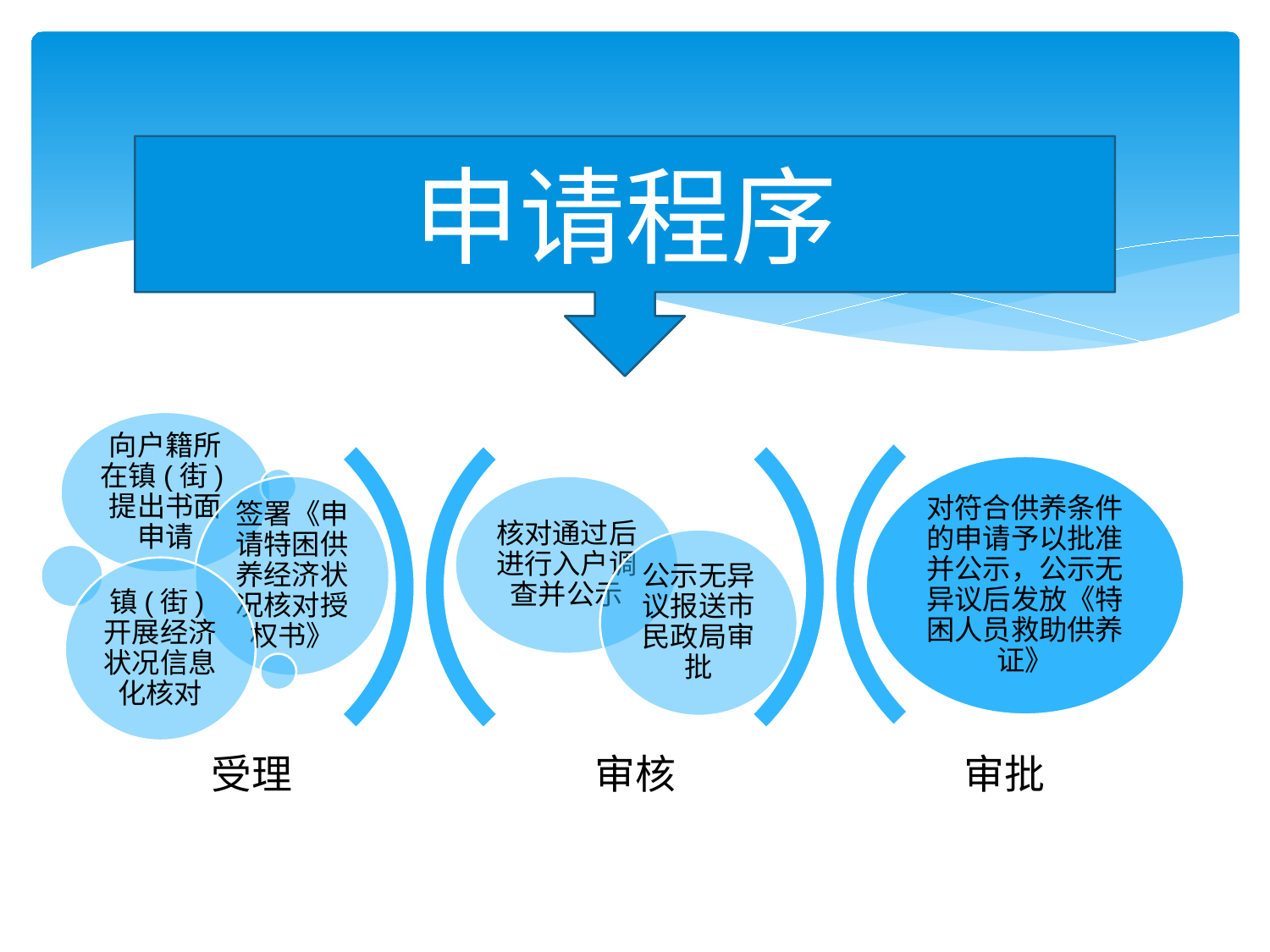

申请程序
审核
审批
核对通过后进行入户调查并公示
公示无异议报送市民政局审批
向户籍所在镇(街)提出书面申请
签署《申请特困供养经济状况核对授权书》
镇(街)开展经济状况信息化核对
对符合供养条件的申请予以批准并公示，公示无异议后发放《特困人员救助供养证》
受理